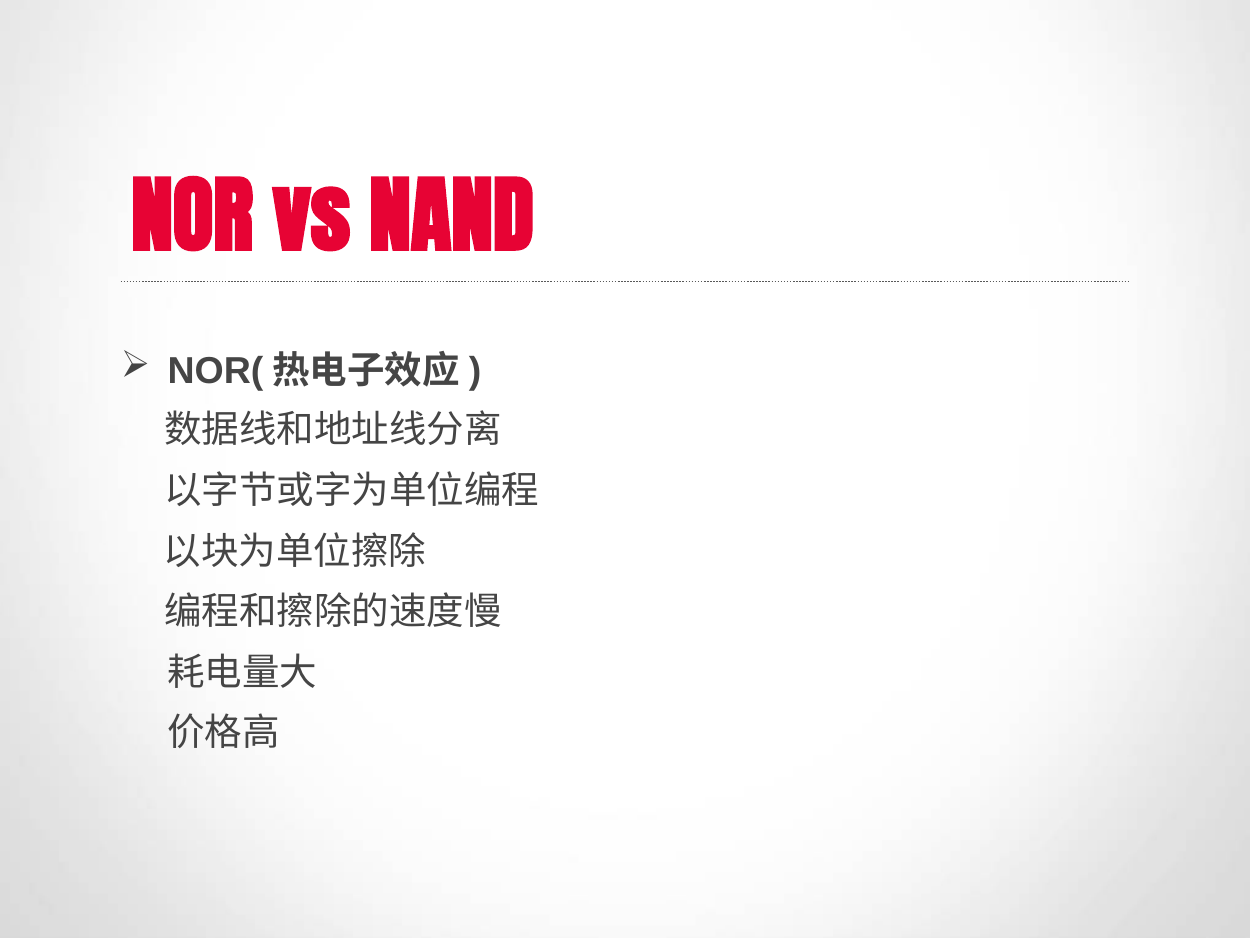

NOR vs NAND
NOR(热电子效应)
数据线和地址线分离
以字节或字为单位编程
以块为单位擦除
编程和擦除的速度慢
耗电量大
价格高